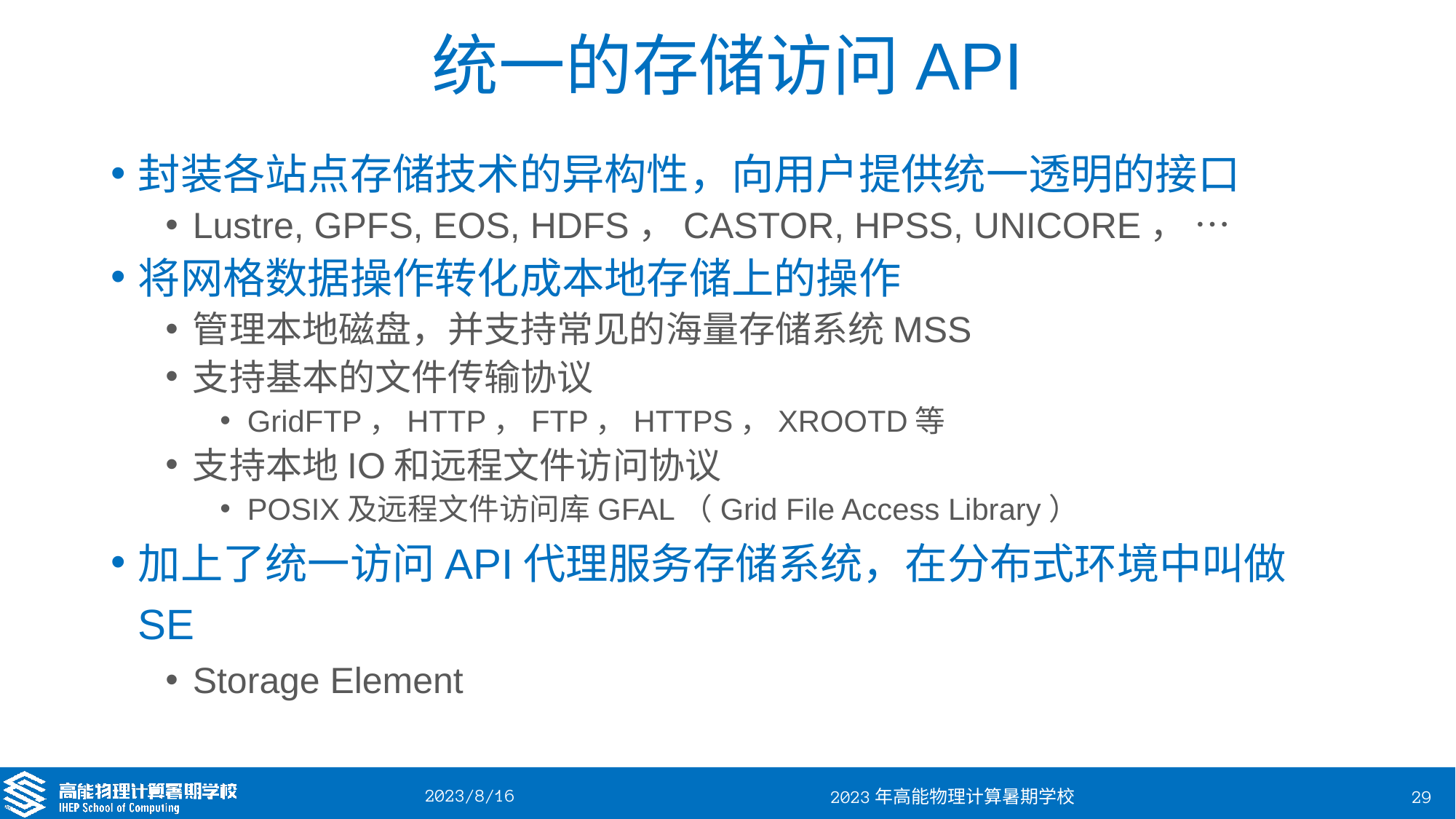

# 统一的存储访问API
封装各站点存储技术的异构性，向用户提供统一透明的接口
Lustre, GPFS, EOS, HDFS，CASTOR, HPSS, UNICORE， …
将网格数据操作转化成本地存储上的操作
管理本地磁盘，并支持常见的海量存储系统MSS
支持基本的文件传输协议
GridFTP，HTTP，FTP，HTTPS，XROOTD等
支持本地IO和远程文件访问协议
POSIX及远程文件访问库GFAL（Grid File Access Library）
加上了统一访问API代理服务存储系统，在分布式环境中叫做SE
Storage Element

2023/8/16
2023年高能物理计算暑期学校
29